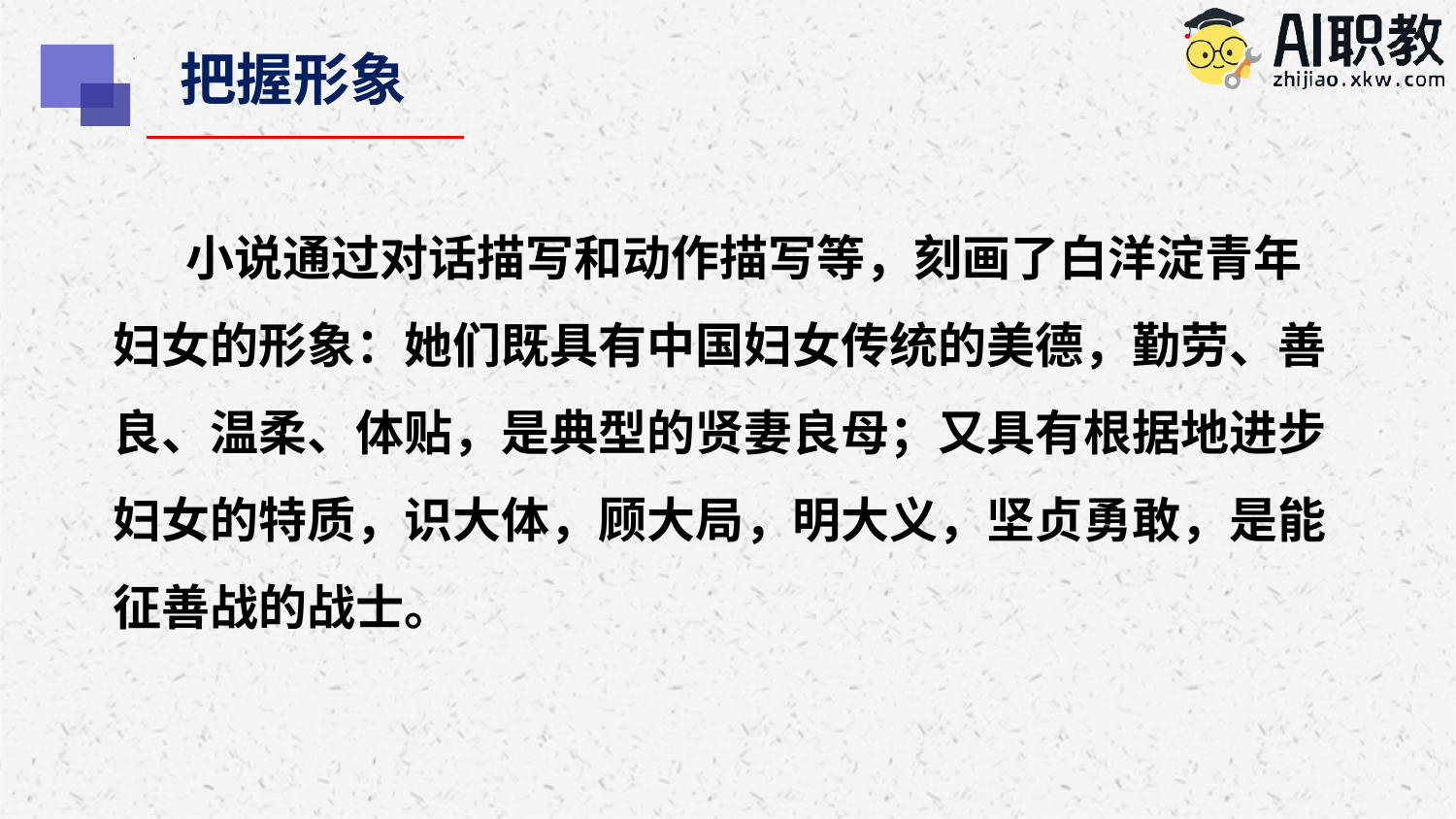

把握形象

小说通过对话描写和动作描写等，刻画了白洋淀青年妇女的形象：她们既具有中国妇女传统的美德，勤劳、善良、温柔、体贴，是典型的贤妻良母；又具有根据地进步妇女的特质，识大体，顾大局，明大义，坚贞勇敢，是能征善战的战士。